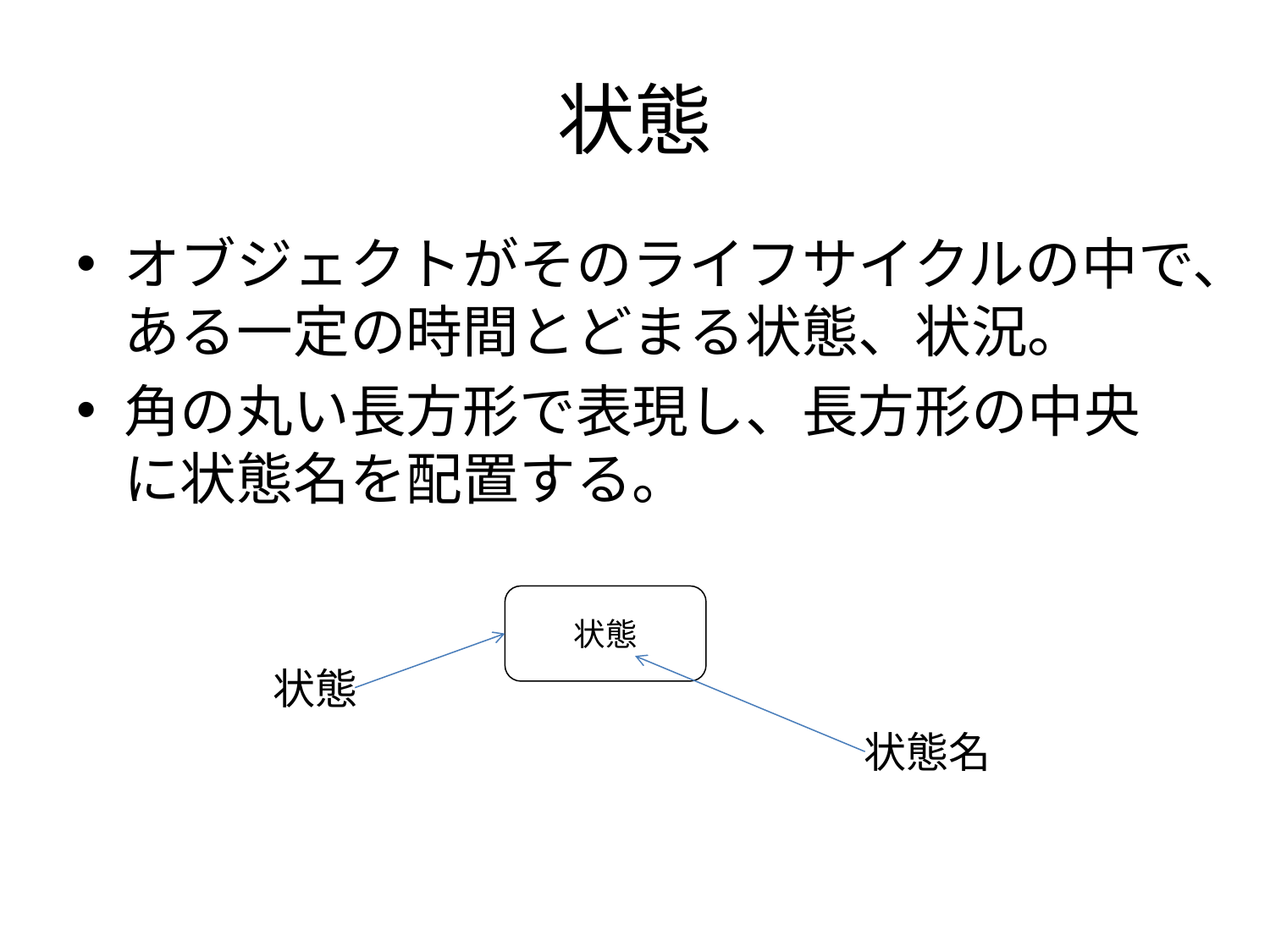

# 状態
オブジェクトがそのライフサイクルの中で、ある一定の時間とどまる状態、状況。
角の丸い長方形で表現し、長方形の中央に状態名を配置する。
状態
状態
状態名